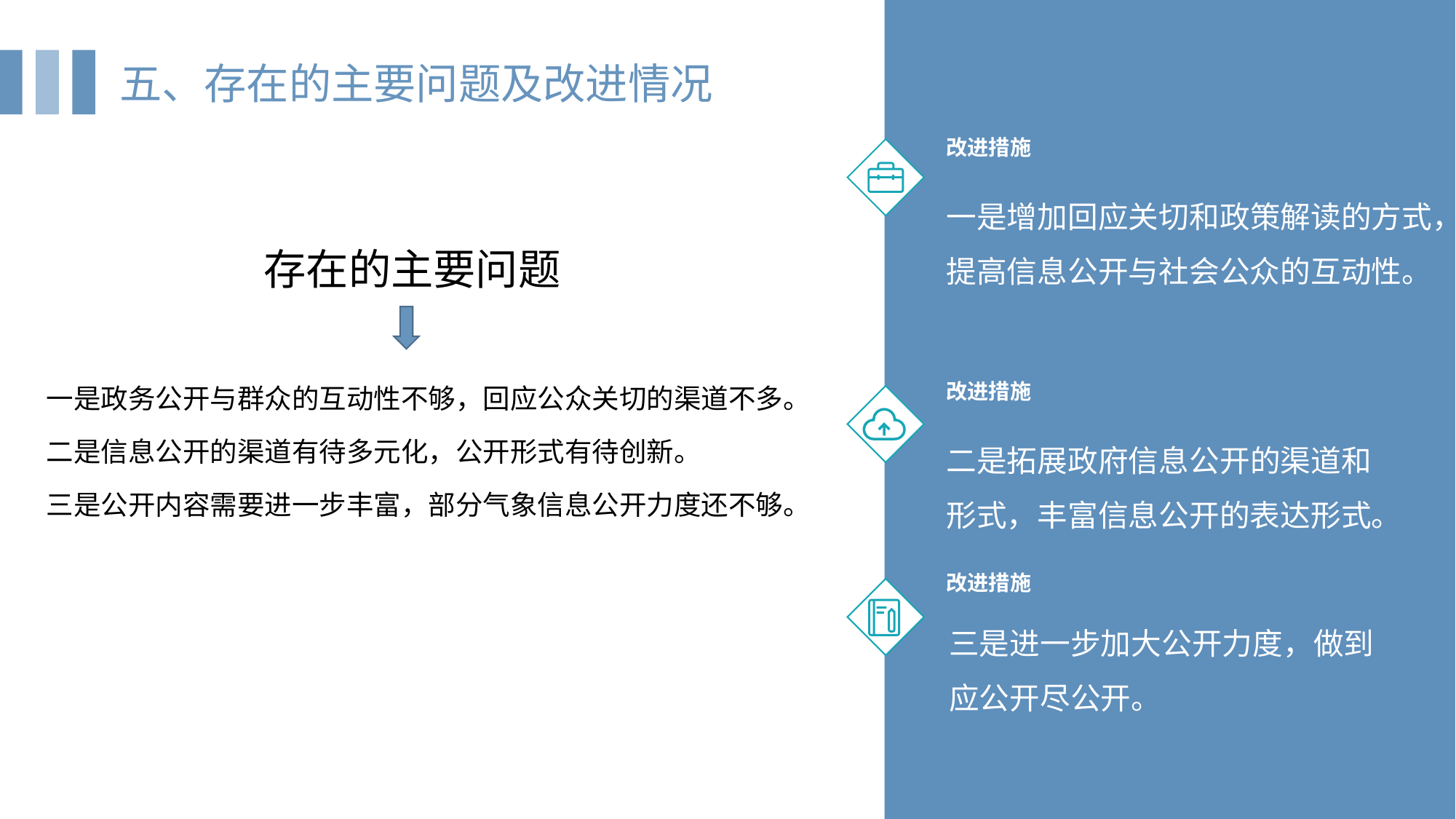

五、存在的主要问题及改进情况
改进措施

一是增加回应关切和政策解读的方式，提高信息公开与社会公众的互动性。
存在的主要问题

一是政务公开与群众的互动性不够，回应公众关切的渠道不多。
二是信息公开的渠道有待多元化，公开形式有待创新。
三是公开内容需要进一步丰富，部分气象信息公开力度还不够。
改进措施

二是拓展政府信息公开的渠道和形式，丰富信息公开的表达形式。
改进措施

三是进一步加大公开力度，做到应公开尽公开。